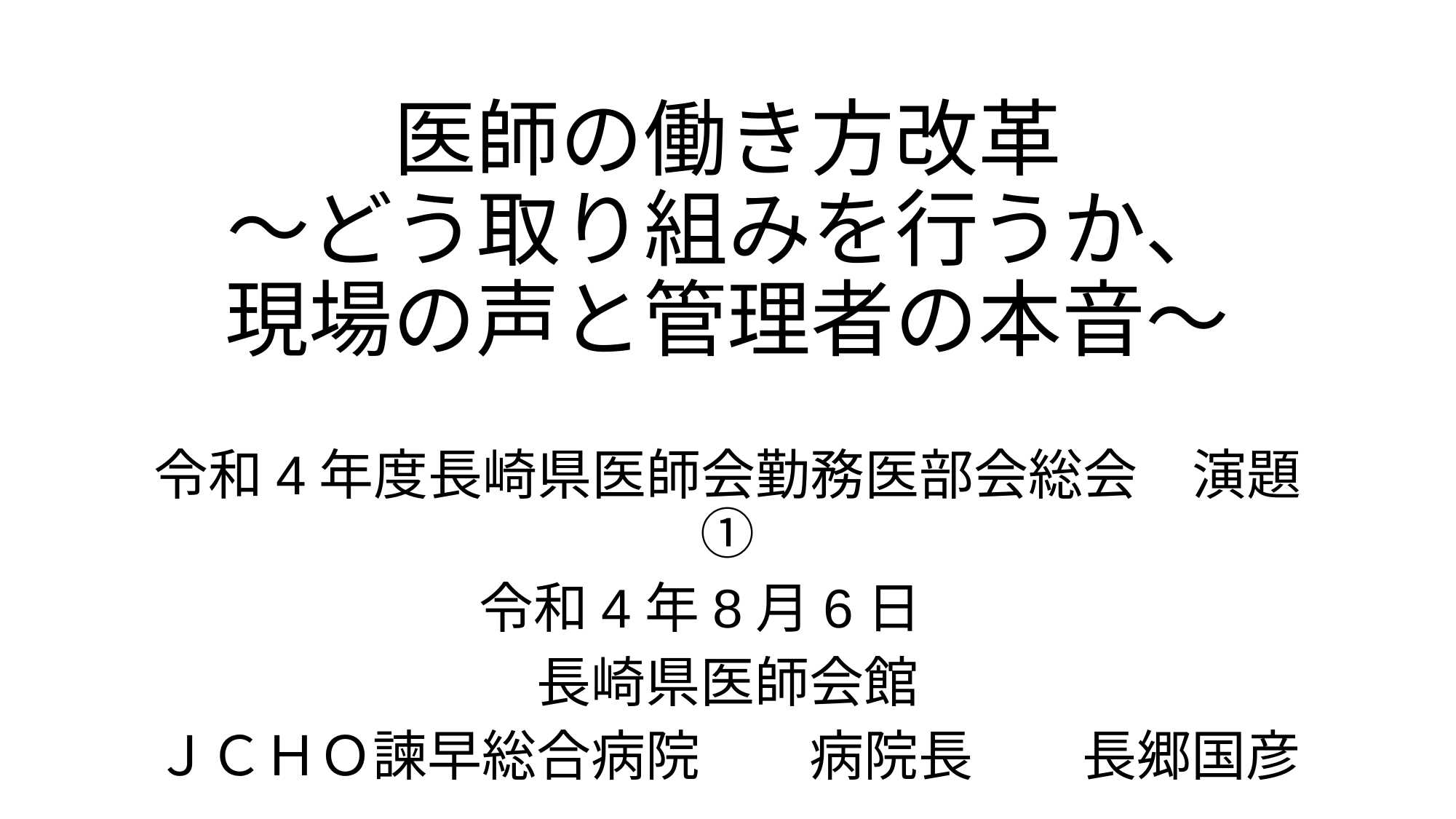

# 医師の働き方改革 ～どう取り組みを行うか、 現場の声と管理者の本音～
令和4年度長崎県医師会勤務医部会総会　演題①
令和4年8月6日
長崎県医師会館
ＪＣＨＯ諫早総合病院　　病院長　　長郷国彦